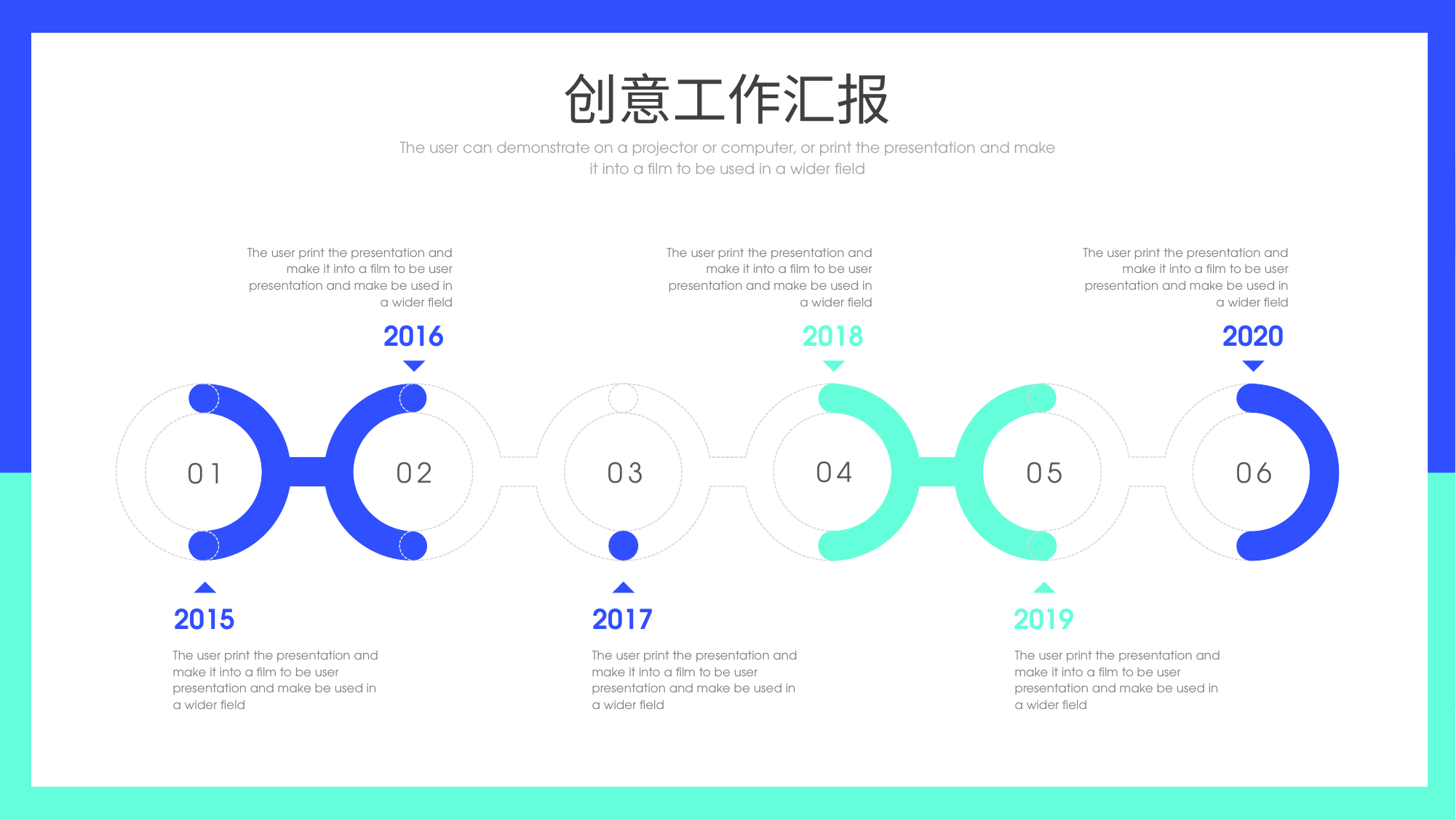

创意工作汇报
The user can demonstrate on a projector or computer, or print the presentation and make it into a film to be used in a wider field
The user print the presentation and make it into a film to be user presentation and make be used in a wider field
The user print the presentation and make it into a film to be user presentation and make be used in a wider field
The user print the presentation and make it into a film to be user presentation and make be used in a wider field
2016

2018

2020

2015

2017

2019

04
02
05
06
03
01

The user print the presentation and make it into a film to be user presentation and make be used in a wider field
The user print the presentation and make it into a film to be user presentation and make be used in a wider field
The user print the presentation and make it into a film to be user presentation and make be used in a wider field